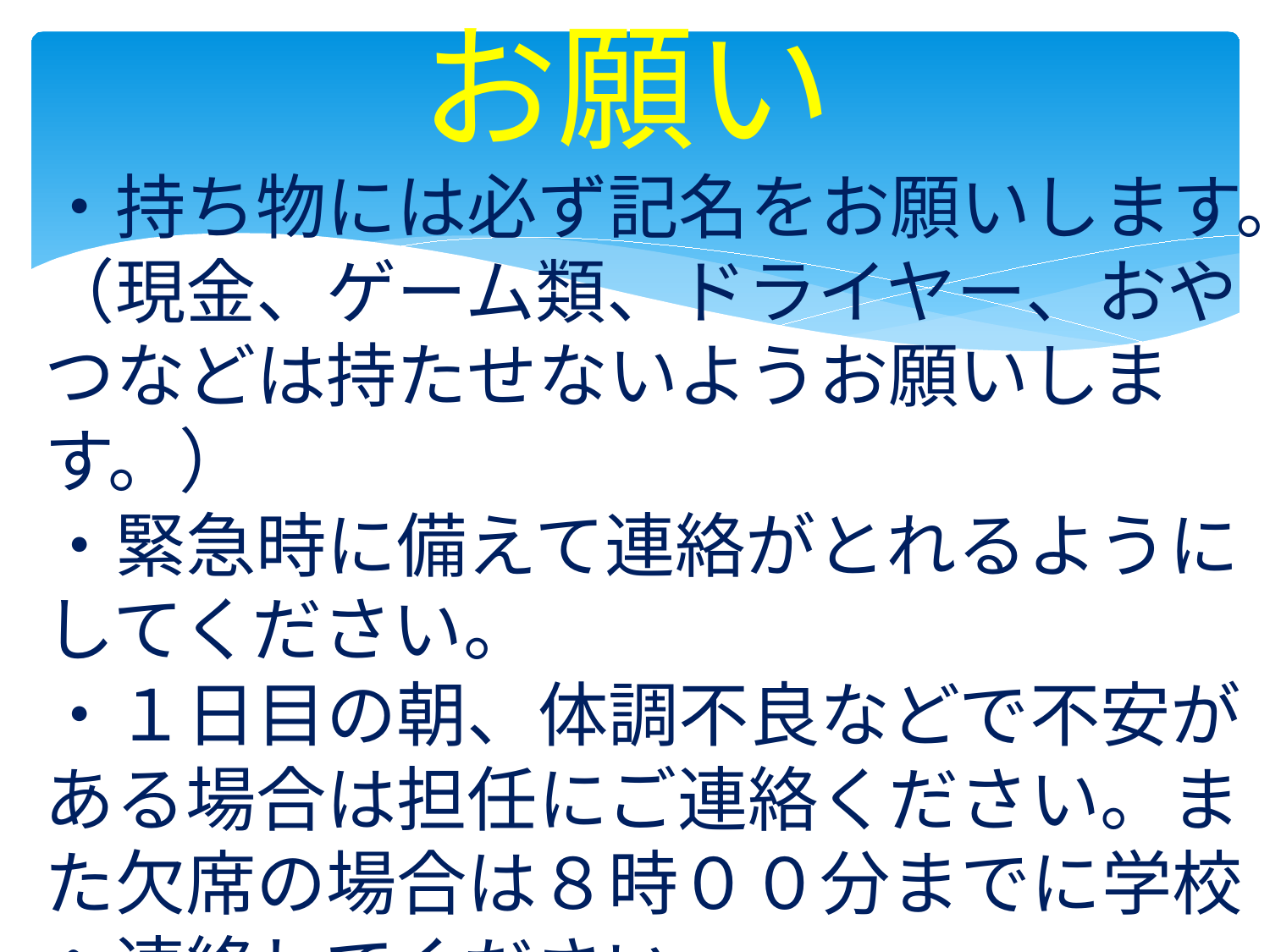

# お願い
・持ち物には必ず記名をお願いします。
（現金、ゲーム類、ドライヤー、おやつなどは持たせないようお願いします。）
・緊急時に備えて連絡がとれるようにしてください。
・１日目の朝、体調不良などで不安がある場合は担任にご連絡ください。また欠席の場合は８時００分までに学校へ連絡してください。